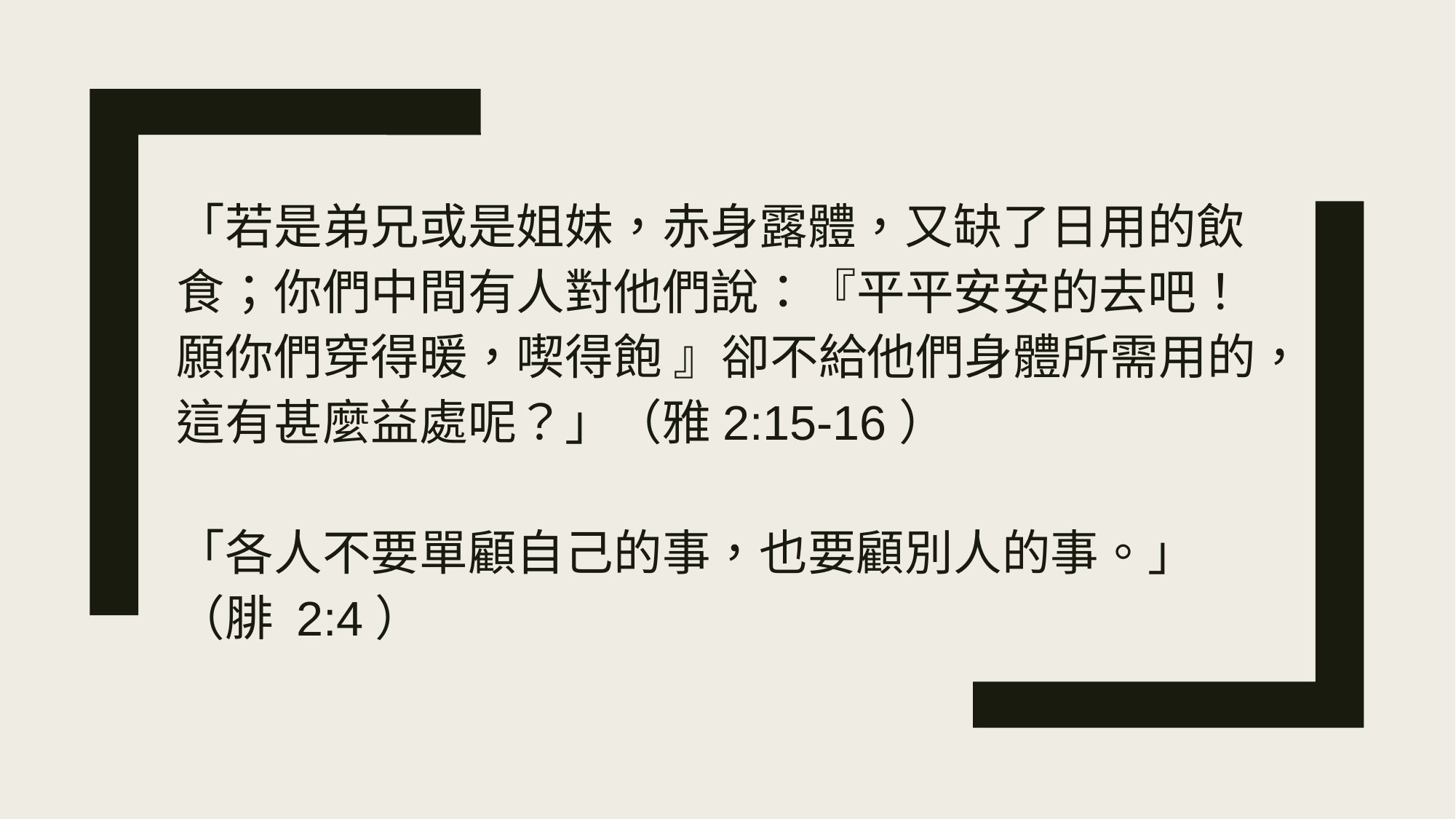

「若是弟兄或是姐妹，赤身露體，又缺了日用的飲食；你們中間有人對他們說：『平平安安的去吧！願你們穿得暖，喫得飽 』卻不給他們身體所需用的，這有甚麼益處呢？」（雅2:15-16）

「各人不要單顧自己的事，也要顧別人的事。」（腓 2:4）